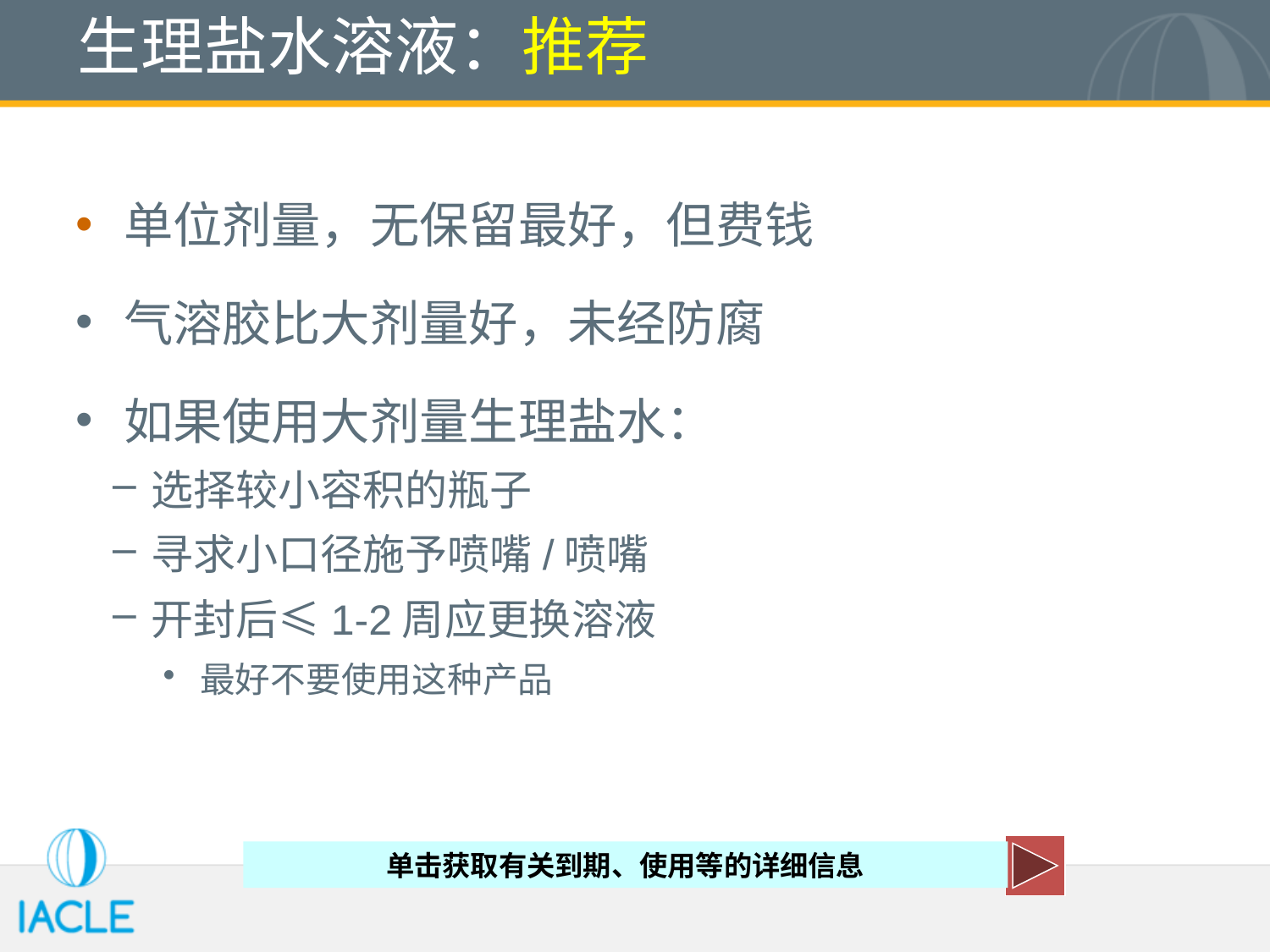

# 生理盐水溶液：推荐
单位剂量，无保留最好，但费钱
气溶胶比大剂量好，未经防腐
如果使用大剂量生理盐水：
选择较小容积的瓶子
寻求小口径施予喷嘴/喷嘴
开封后≤1-2周应更换溶液
最好不要使用这种产品

单击获取有关到期、使用等的详细信息